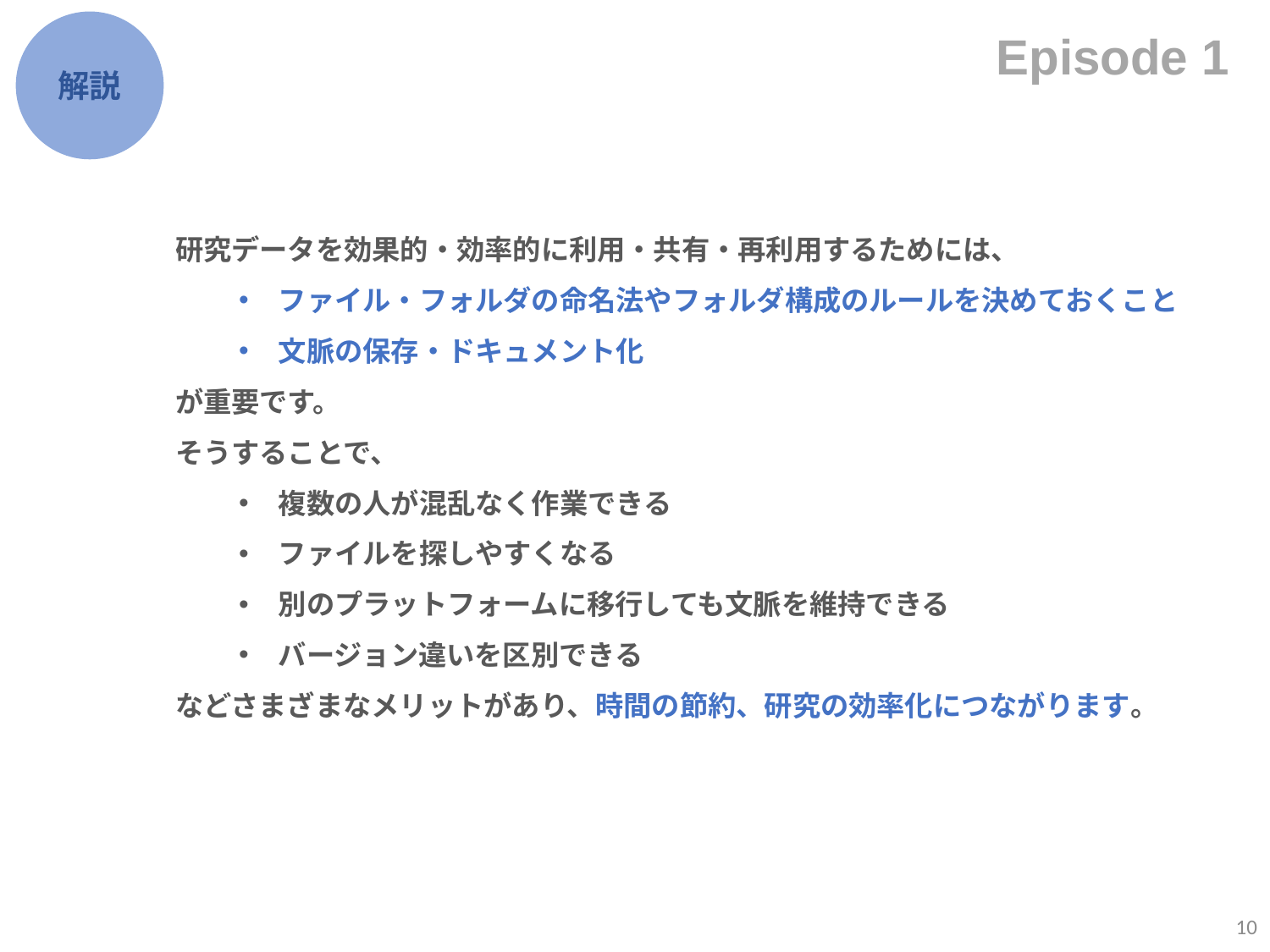

解説
Episode 1
研究データを効果的・効率的に利用・共有・再利用するためには、
ファイル・フォルダの命名法やフォルダ構成のルールを決めておくこと
文脈の保存・ドキュメント化
が重要です。
そうすることで、
複数の人が混乱なく作業できる
ファイルを探しやすくなる
別のプラットフォームに移行しても文脈を維持できる
バージョン違いを区別できる
などさまざまなメリットがあり、時間の節約、研究の効率化につながります。
10